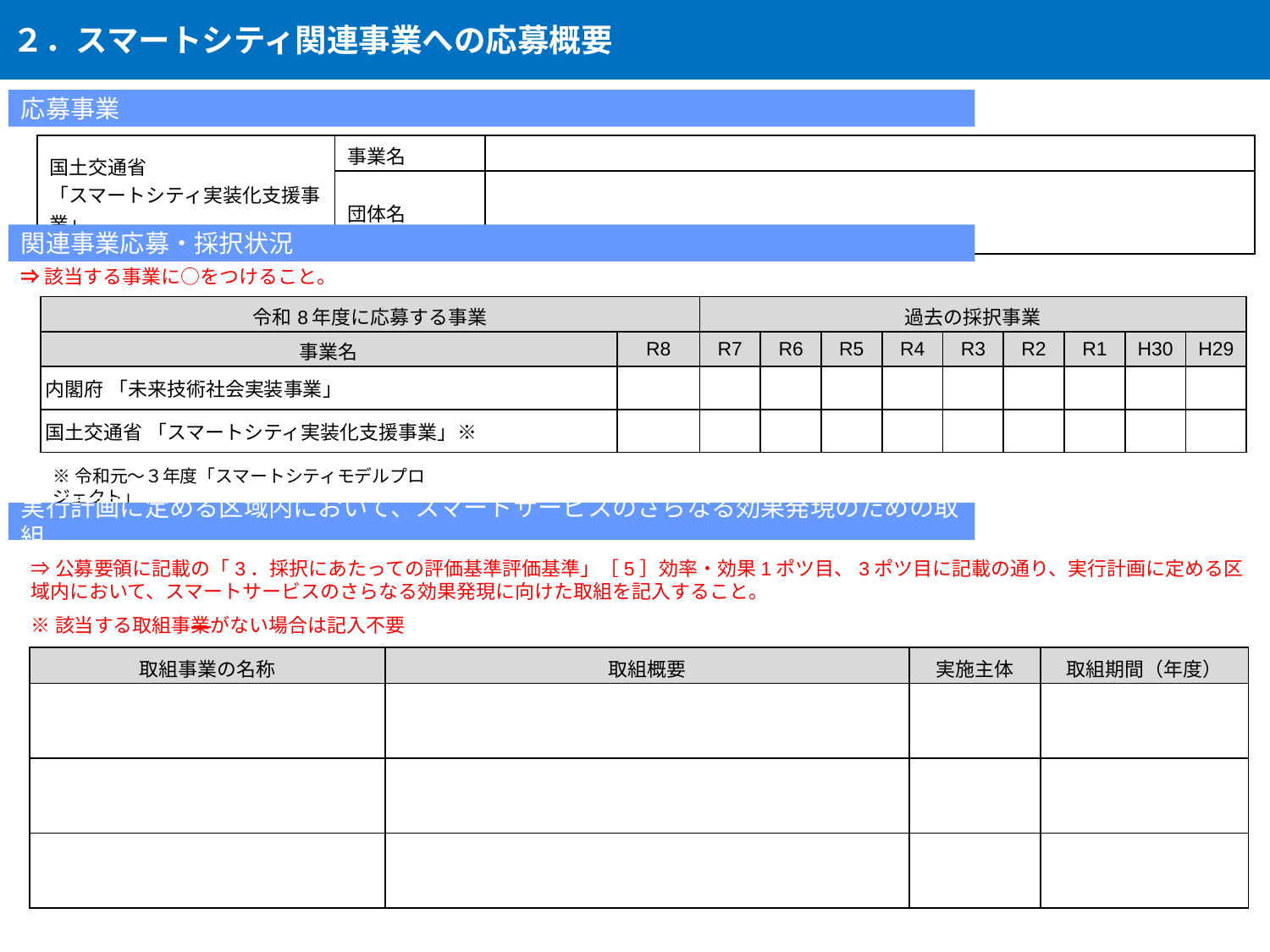

２．スマートシティ関連事業への応募概要
応募事業
| 国土交通省 「スマートシティ実装化支援事業」 | 事業名 |  |
| --- | --- | --- |
|  | 団体名 |  |
関連事業応募・採択状況
⇒該当する事業に○をつけること。
| 令和8年度に応募する事業 |  | 過去の採択事業 |  |  |  |  |  |  |  |  |
| --- | --- | --- | --- | --- | --- | --- | --- | --- | --- | --- |
| 事業名 | R8 | R7 | R6 | R5 | R4 | R3 | R2 | R1 | H30 | H29 |
| 内閣府 「未来技術社会実装事業」 |  |  |  |  |  |  |  |  |  |  |
| 国土交通省 「スマートシティ実装化支援事業」※ |  |  |  |  |  |  |  |  |  |  |
※令和元～３年度「スマートシティモデルプロジェクト」
実行計画に定める区域内において、スマートサービスのさらなる効果発現のための取組

⇒公募要領に記載の「3．採択にあたっての評価基準評価基準」［5］効率・効果1ポツ目、3ポツ目に記載の通り、実行計画に定める区域内において、スマートサービスのさらなる効果発現に向けた取組を記入すること。
※該当する取組事業がない場合は記入不要
| 取組事業の名称 | 取組概要 | 実施主体 | 取組期間（年度） |
| --- | --- | --- | --- |
|  |  |  |  |
|  |  |  |  |
|  |  |  |  |